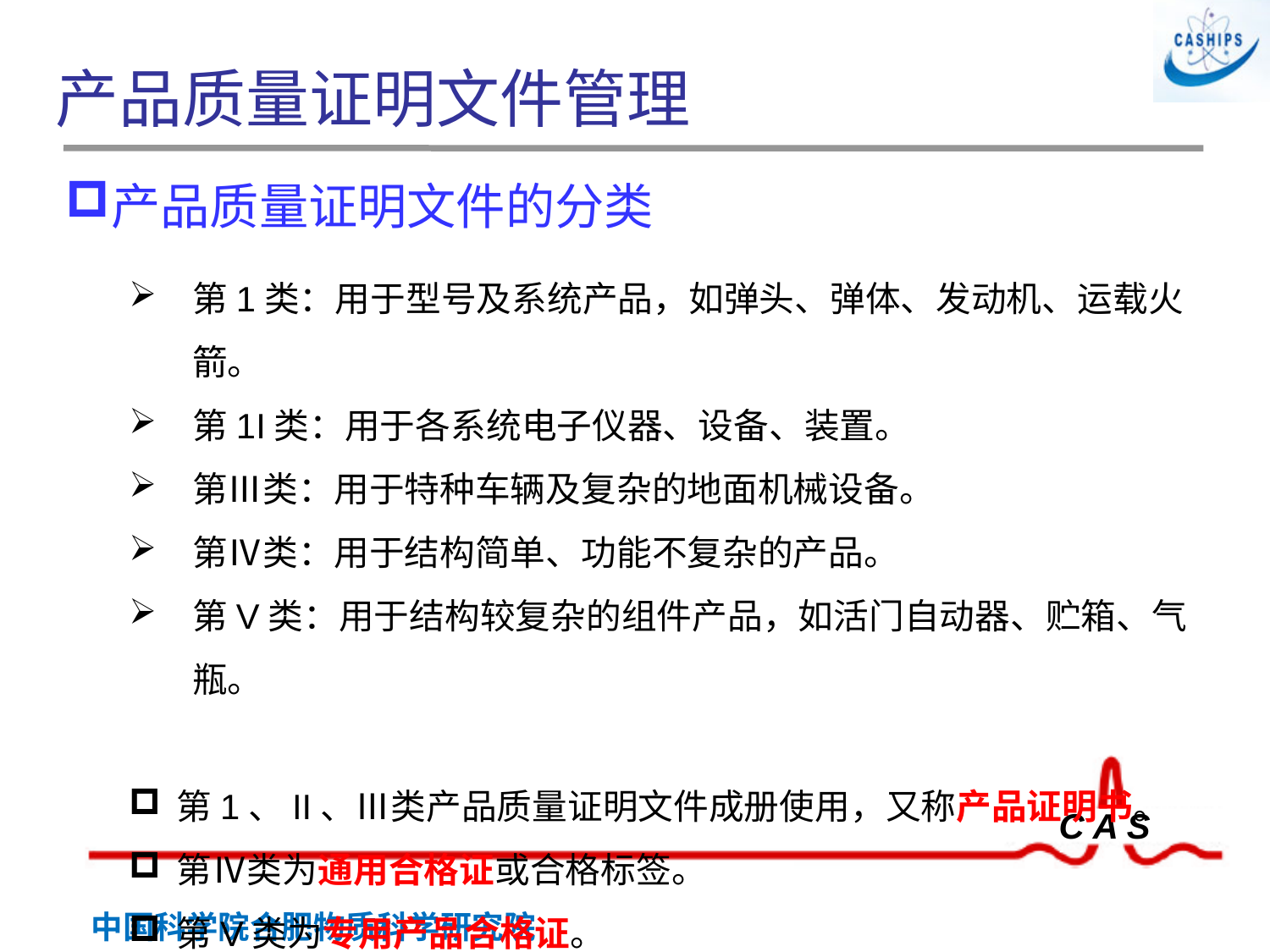

# 产品质量证明文件管理
产品质量证明文件的分类

第1类：用于型号及系统产品，如弹头、弹体、发动机、运载火箭。
第1I类：用于各系统电子仪器、设备、装置。
第Ⅲ类：用于特种车辆及复杂的地面机械设备。
第Ⅳ类：用于结构简单、功能不复杂的产品。
第V类：用于结构较复杂的组件产品，如活门自动器、贮箱、气瓶。

第1、II、Ⅲ类产品质量证明文件成册使用，又称产品证明书。
第Ⅳ类为通用合格证或合格标签。
第V类为专用产品合格证。
  胶印章
钢印章
封印章